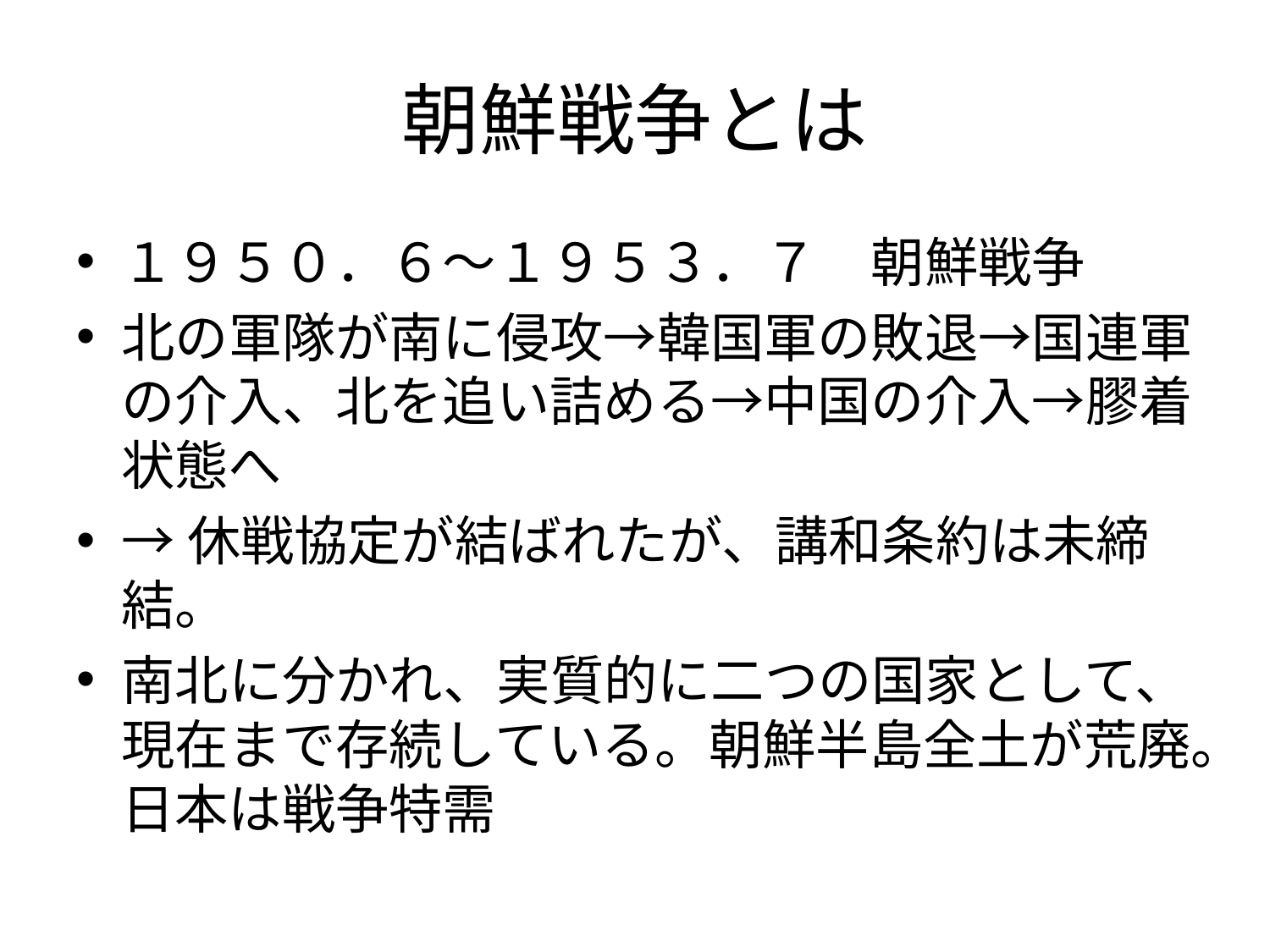

# 朝鮮戦争とは
１９５０．６～１９５３．７　朝鮮戦争
北の軍隊が南に侵攻→韓国軍の敗退→国連軍の介入、北を追い詰める→中国の介入→膠着状態へ
→休戦協定が結ばれたが、講和条約は未締結。
南北に分かれ、実質的に二つの国家として、現在まで存続している。朝鮮半島全土が荒廃。日本は戦争特需